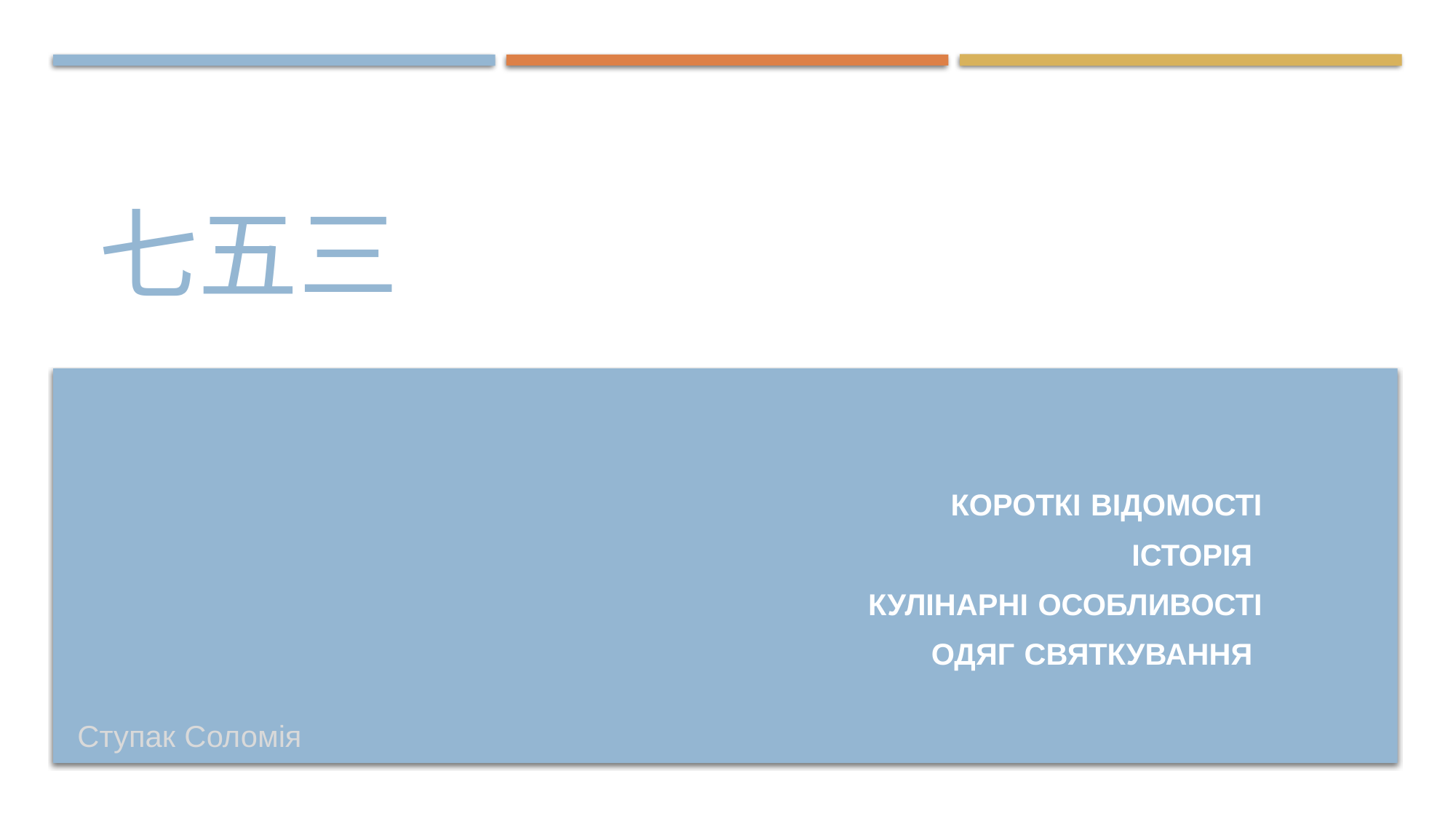

# 七五三
Короткі відомості
Історія
Кулінарні особливості
Одяг святкування
Ступак Соломія